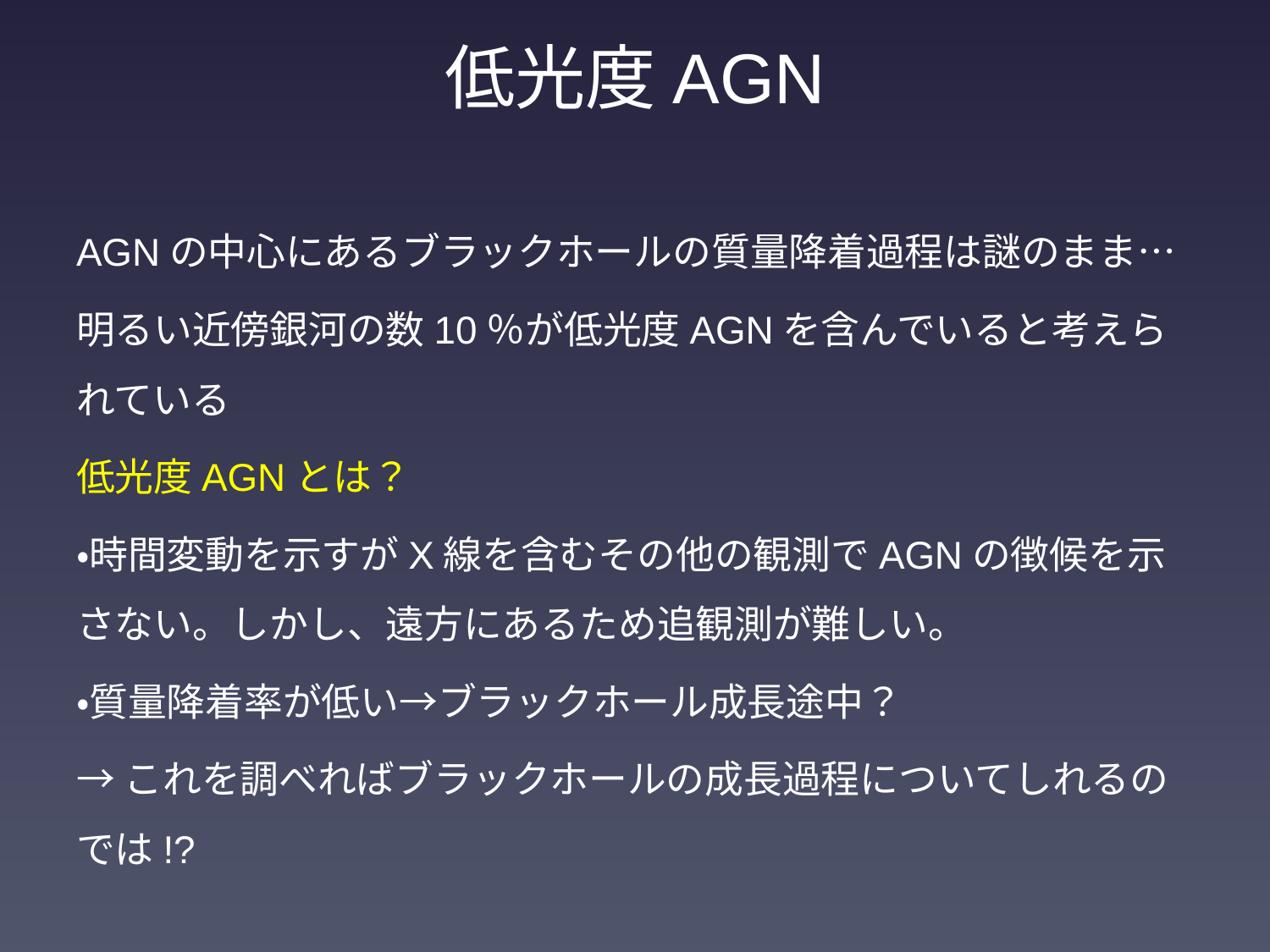

# 低光度AGN
AGNの中心にあるブラックホールの質量降着過程は謎のまま…
明るい近傍銀河の数10％が低光度AGNを含んでいると考えられている
低光度AGNとは？
・時間変動を示すがX線を含むその他の観測でAGNの徴候を示さない。しかし、遠方にあるため追観測が難しい。
・質量降着率が低い→ブラックホール成長途中？
→これを調べればブラックホールの成長過程についてしれるのでは!?